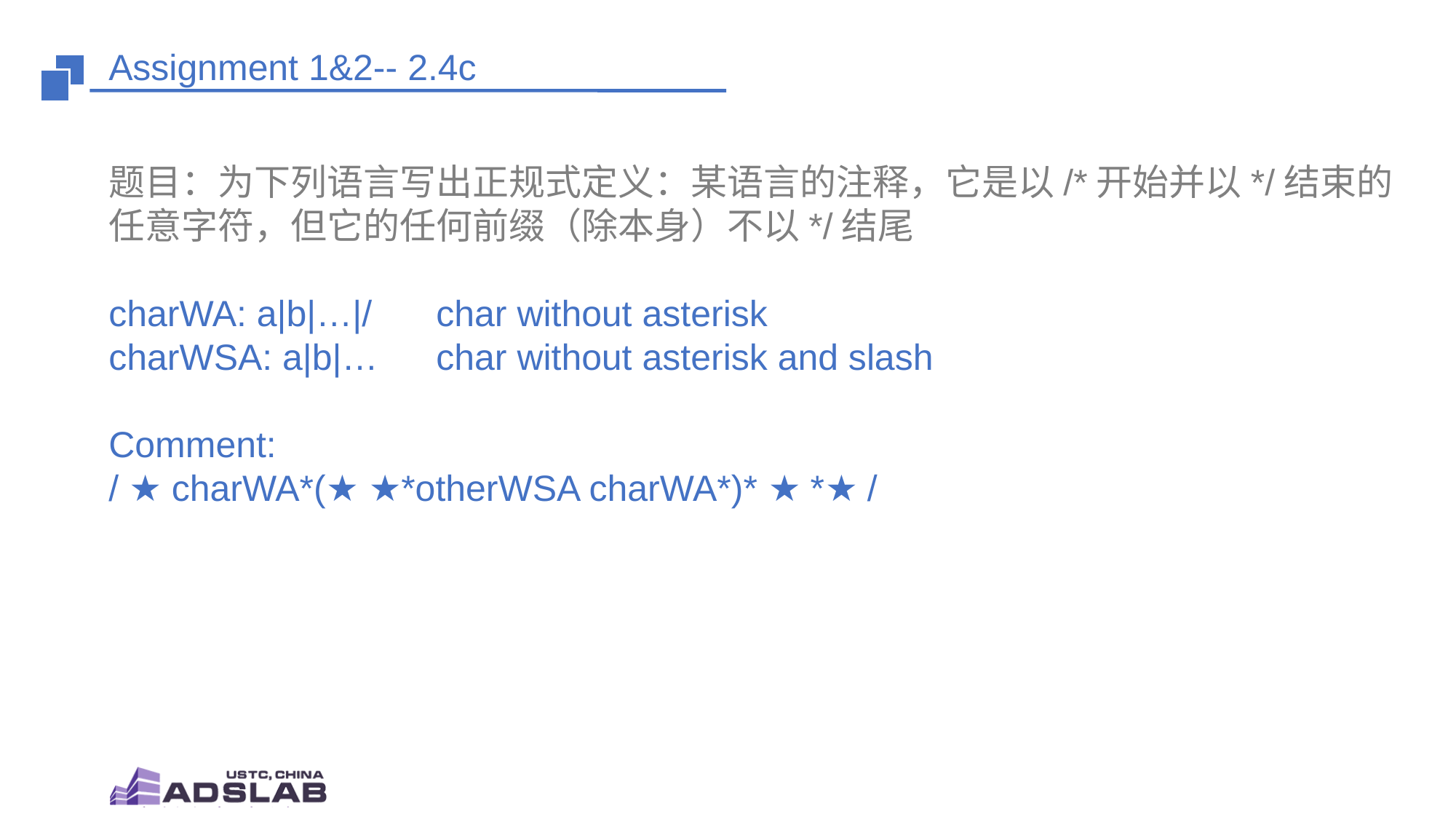

# Assignment 1&2-- 2.4c
题目：为下列语言写出正规式定义：某语言的注释，它是以/*开始并以*/结束的任意字符，但它的任何前缀（除本身）不以*/结尾

charWA: a|b|…|/  	char without asterisk
charWSA: a|b|…  	char without asterisk and slash

Comment:
/ ★ charWA*(★ ★*otherWSA charWA*)* ★ *★ /